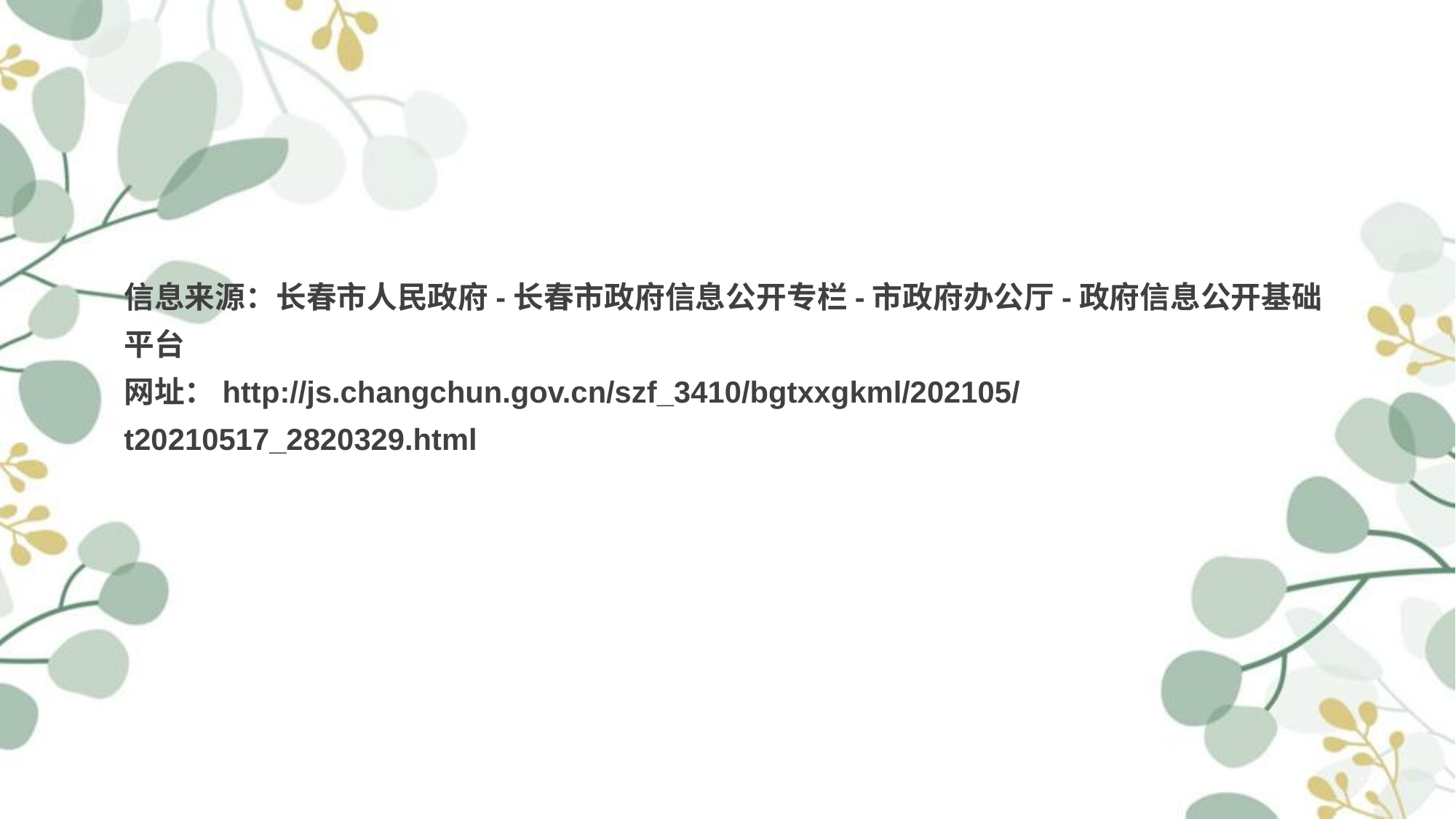

信息来源：长春市人民政府-长春市政府信息公开专栏-市政府办公厅-政府信息公开基础平台
网址：http://js.changchun.gov.cn/szf_3410/bgtxxgkml/202105/t20210517_2820329.html